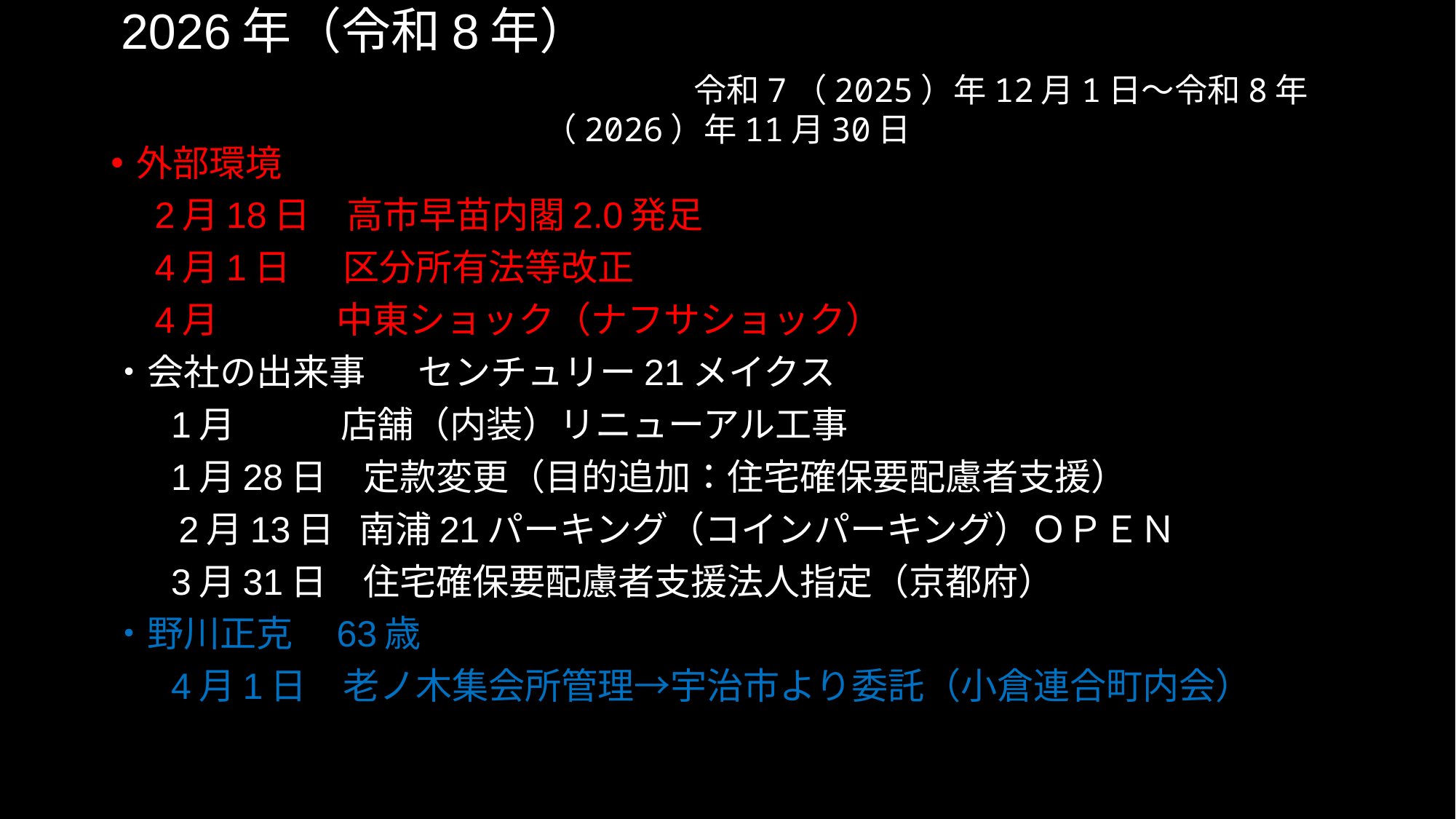

# 2026年（令和8年）　　　　　　　　　　　　　　　　　　　　　　　　　　令和7（2025）年12月1日～令和8年（2026）年11月30日
外部環境
　2月18日　高市早苗内閣2.0発足
　4月1日 　 区分所有法等改正
　4月 　　　中東ショック（ナフサショック）
・会社の出来事　  センチュリー21メイクス
　  1月    　　店舗（内装）リニューアル工事
　  1月28日　定款変更（目的追加：住宅確保要配慮者支援）
  　2月13日   南浦21パーキング（コインパーキング）ＯＰＥＮ
　  3月31日　住宅確保要配慮者支援法人指定（京都府）
・野川正克　63歳
　  4月1日　老ノ木集会所管理→宇治市より委託（小倉連合町内会）